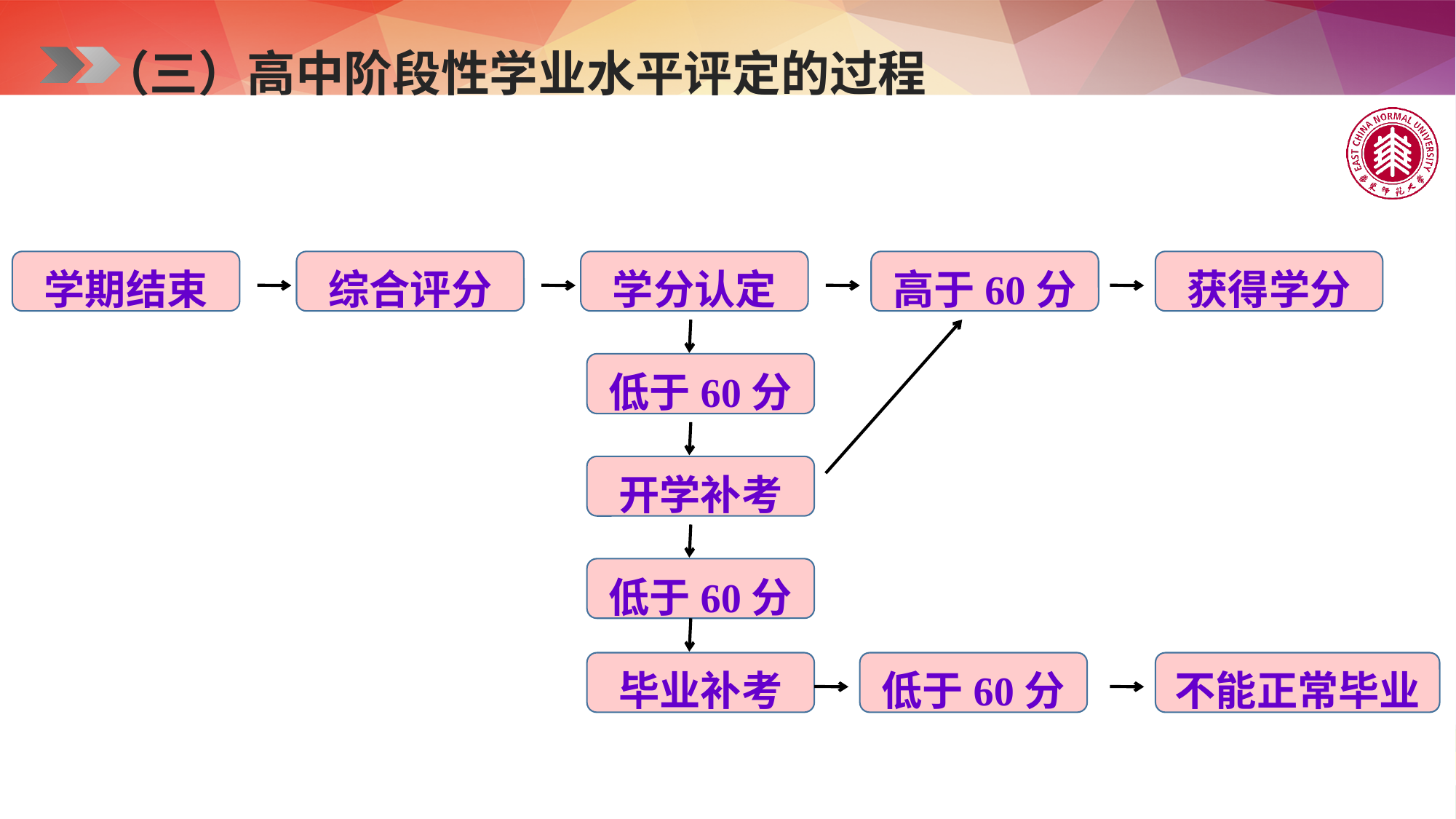

（三）高中阶段性学业水平评定的过程
学期结束
综合评分
学分认定
高于60分
获得学分
低于60分
开学补考
低于60分
毕业补考
低于60分
不能正常毕业